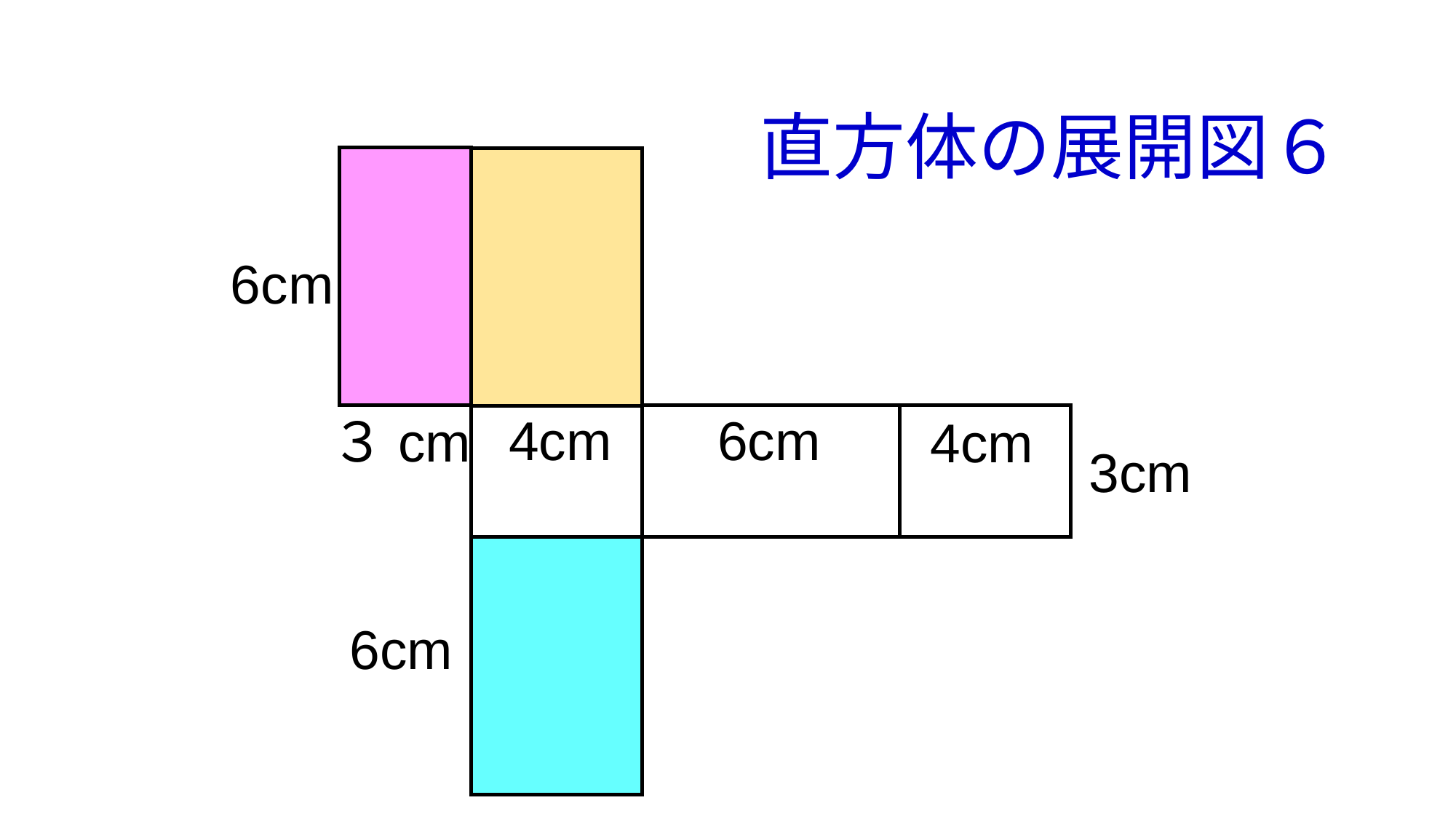

直方体の展開図６

6cm
4cm
6cm
３cm
4cm

3cm

6cm